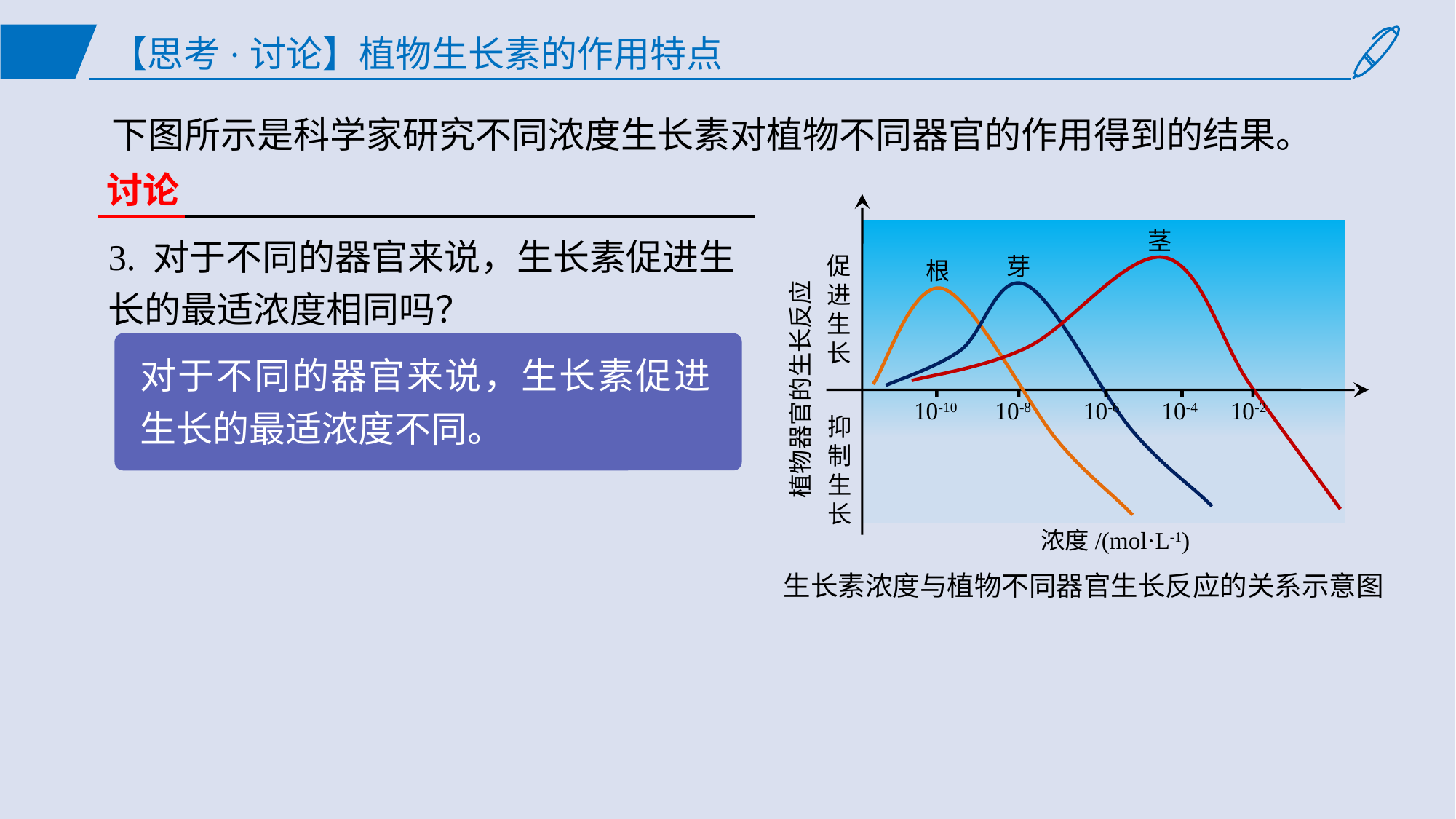

# 【思考·讨论】植物生长素的作用特点
下图所示是科学家研究不同浓度生长素对植物不同器官的作用得到的结果。
讨论

茎
促进生长
芽
根

植物器官的生长反应

10-8
10-2
10-10
10-6
10-4
抑制生长
浓度/(mol·L-1)
生长素浓度与植物不同器官生长反应的关系示意图
3. 对于不同的器官来说，生长素促进生长的最适浓度相同吗？

对于不同的器官来说，生长素促进生长的最适浓度不同。